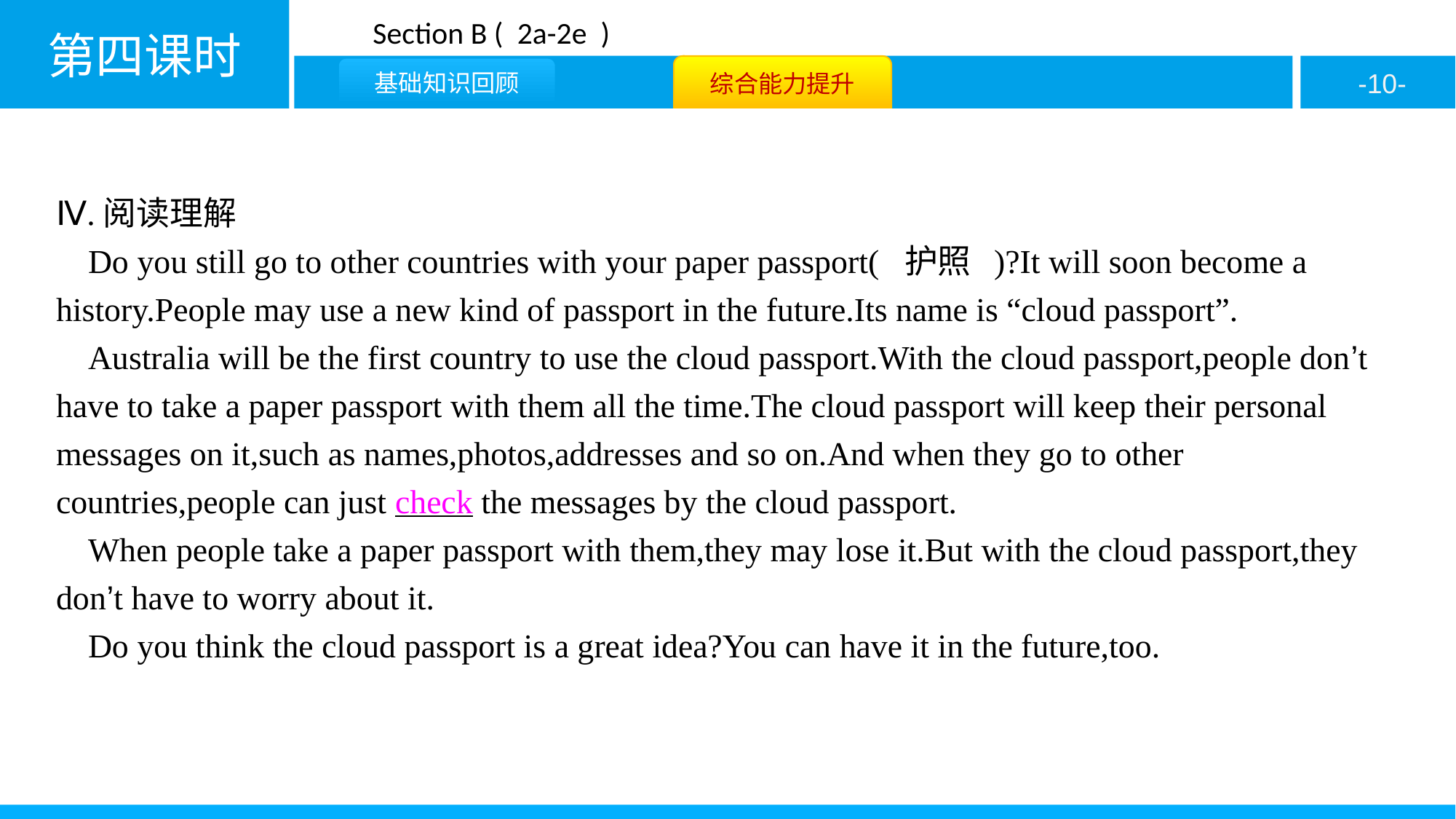

Ⅳ.阅读理解
Do you still go to other countries with your paper passport(  护照  )?It will soon become a history.People may use a new kind of passport in the future.Its name is “cloud passport”.
Australia will be the first country to use the cloud passport.With the cloud passport,people don’t have to take a paper passport with them all the time.The cloud passport will keep their personal messages on it,such as names,photos,addresses and so on.And when they go to other countries,people can just check the messages by the cloud passport.
When people take a paper passport with them,they may lose it.But with the cloud passport,they don’t have to worry about it.
Do you think the cloud passport is a great idea?You can have it in the future,too.